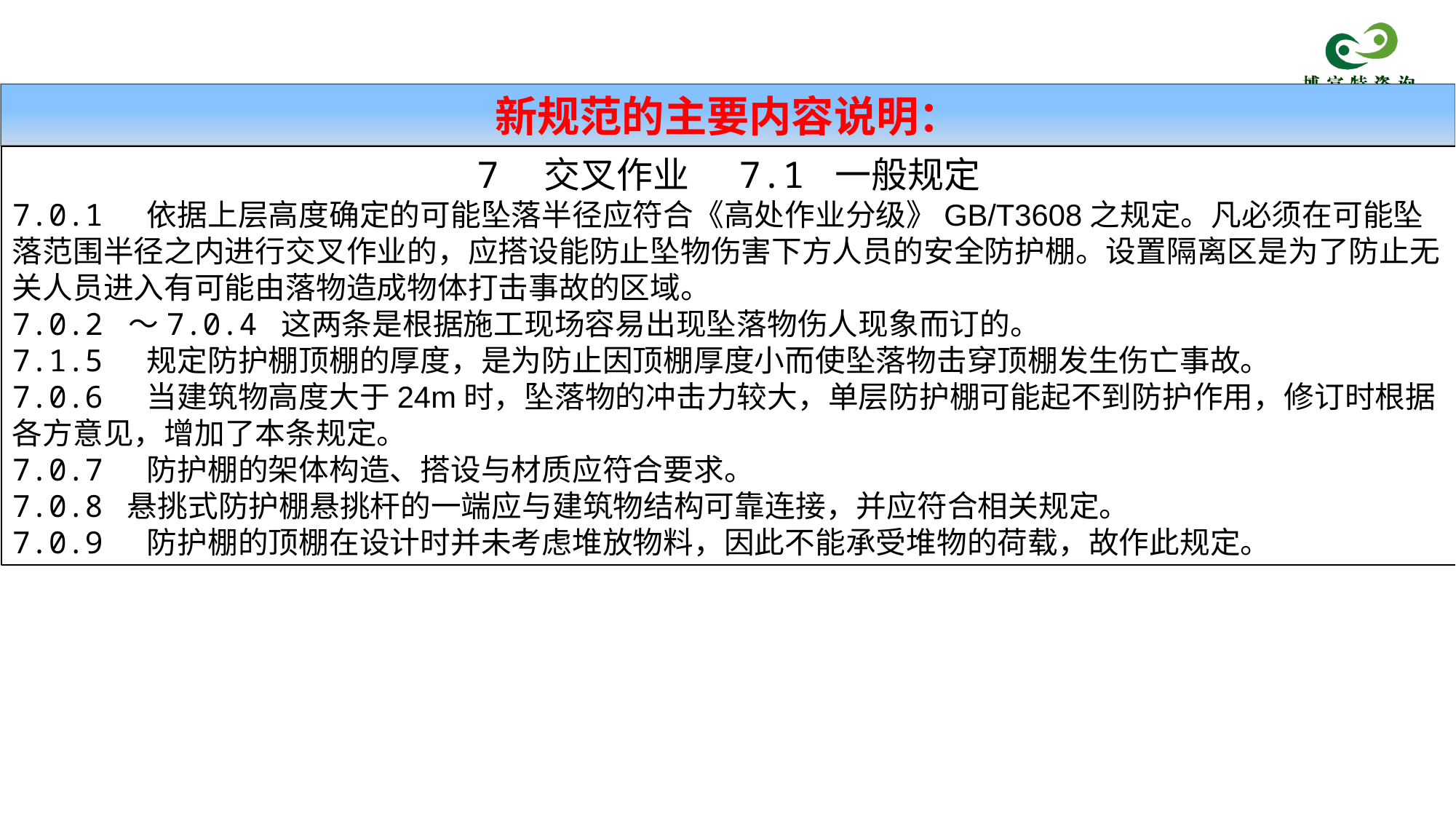

新规范的主要内容说明：
7　交叉作业     7.1 一般规定
7.0.1  依据上层高度确定的可能坠落半径应符合《高处作业分级》GB/T3608之规定。凡必须在可能坠落范围半径之内进行交叉作业的，应搭设能防止坠物伤害下方人员的安全防护棚。设置隔离区是为了防止无关人员进入有可能由落物造成物体打击事故的区域。
7.0.2 ～7.0.4  这两条是根据施工现场容易出现坠落物伤人现象而订的。
7.1.5  规定防护棚顶棚的厚度，是为防止因顶棚厚度小而使坠落物击穿顶棚发生伤亡事故。
7.0.6  当建筑物高度大于24m时，坠落物的冲击力较大，单层防护棚可能起不到防护作用，修订时根据各方意见，增加了本条规定。
7.0.7  防护棚的架体构造、搭设与材质应符合要求。
7.0.8  悬挑式防护棚悬挑杆的一端应与建筑物结构可靠连接，并应符合相关规定。
7.0.9  防护棚的顶棚在设计时并未考虑堆放物料，因此不能承受堆物的荷载，故作此规定。